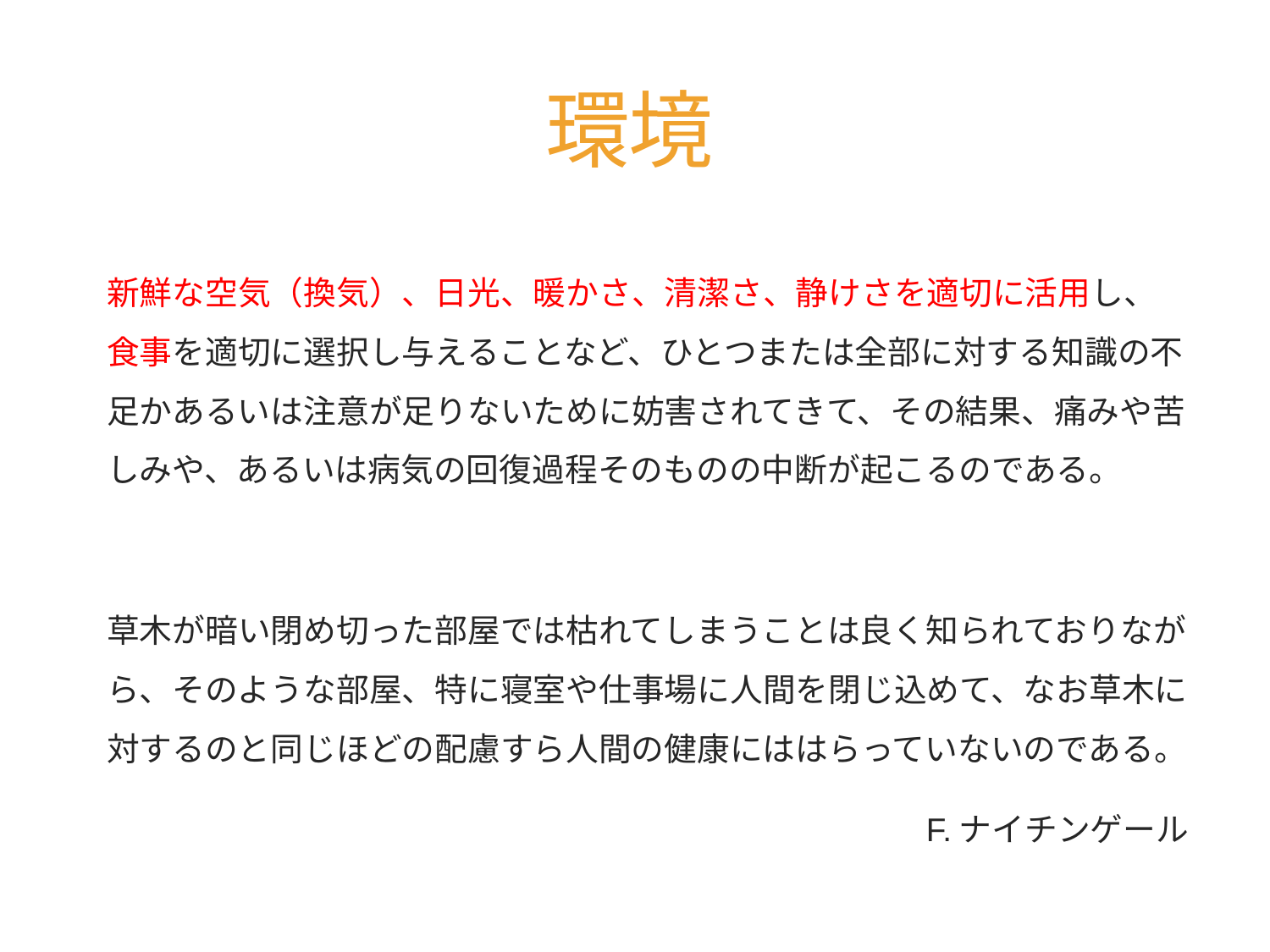

# 環境
新鮮な空気（換気）、日光、暖かさ、清潔さ、静けさを適切に活用し、食事を適切に選択し与えることなど、ひとつまたは全部に対する知識の不足かあるいは注意が足りないために妨害されてきて、その結果、痛みや苦しみや、あるいは病気の回復過程そのものの中断が起こるのである。

草木が暗い閉め切った部屋では枯れてしまうことは良く知られておりながら、そのような部屋、特に寝室や仕事場に人間を閉じ込めて、なお草木に対するのと同じほどの配慮すら人間の健康にははらっていないのである。
F.ナイチンゲール